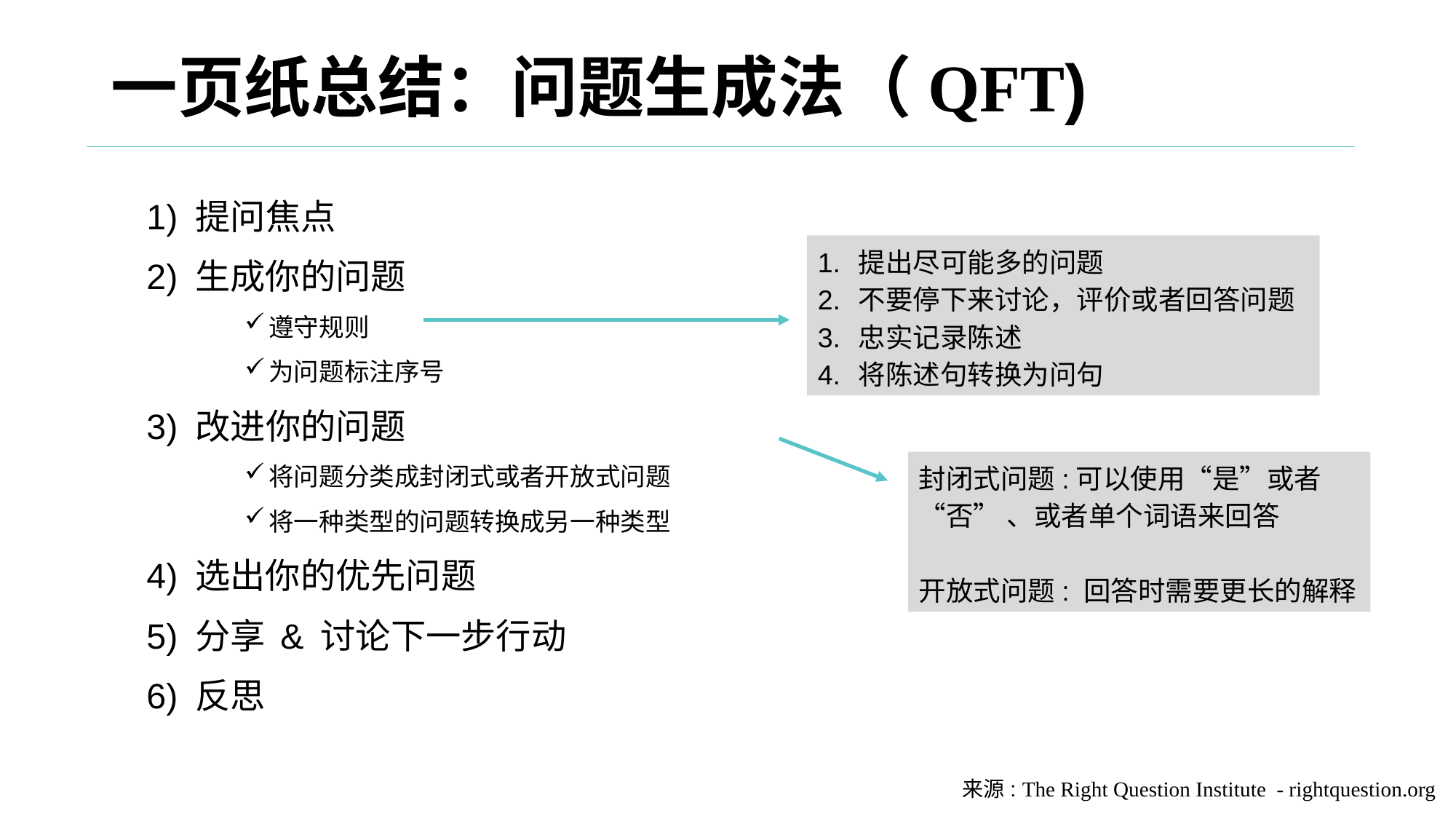

# 一页纸总结：问题生成法（QFT)
提问焦点
生成你的问题
遵守规则
为问题标注序号
改进你的问题
将问题分类成封闭式或者开放式问题
将一种类型的问题转换成另一种类型
选出你的优先问题
分享 & 讨论下一步行动
反思
提出尽可能多的问题
不要停下来讨论，评价或者回答问题
忠实记录陈述
将陈述句转换为问句
封闭式问题:可以使用“是”或者“否” 、或者单个词语来回答

开放式问题: 回答时需要更长的解释